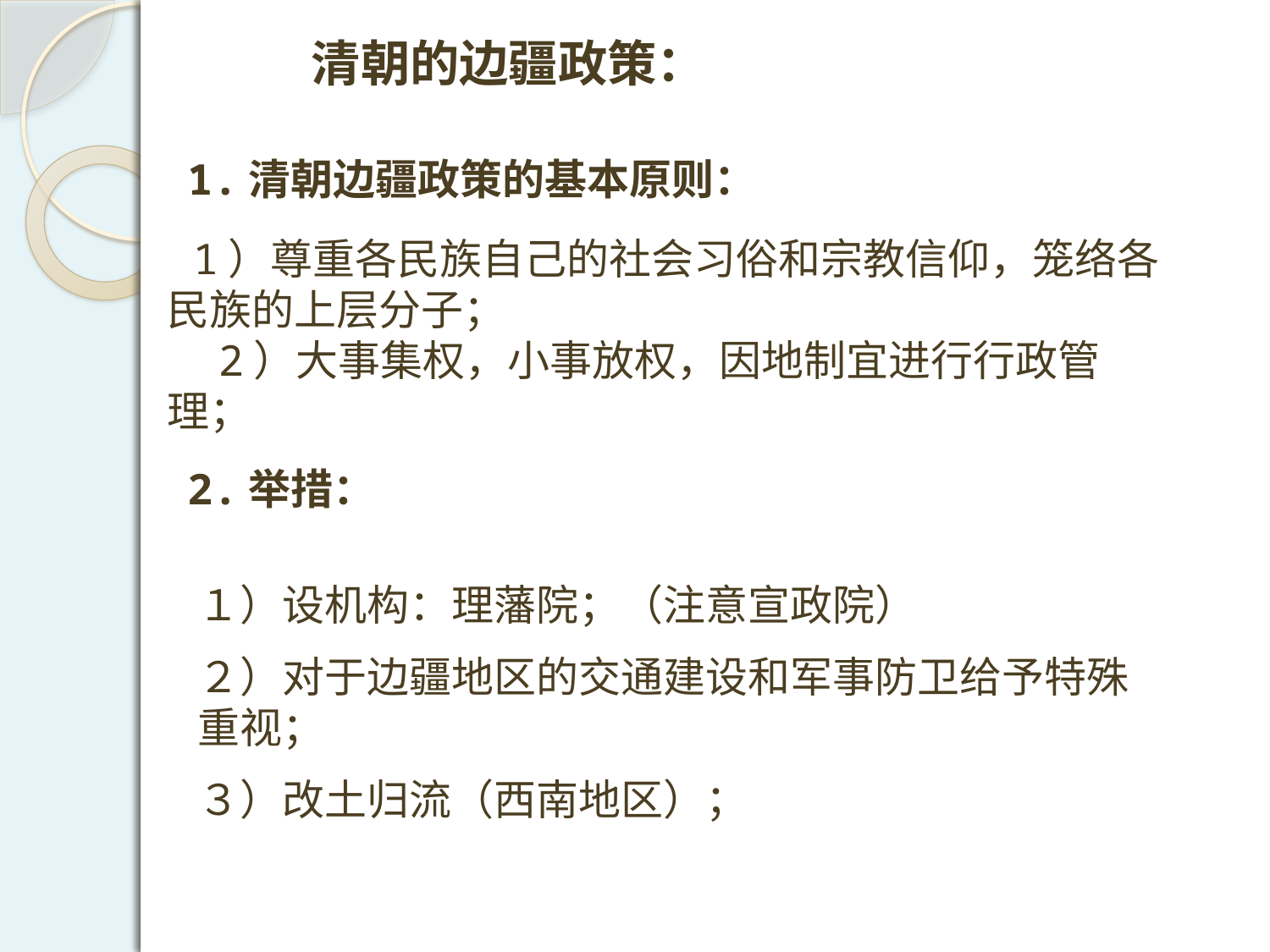

清朝的边疆政策：
1.清朝边疆政策的基本原则：
 1）尊重各民族自己的社会习俗和宗教信仰，笼络各民族的上层分子；
  2）大事集权，小事放权，因地制宜进行行政管理；
2.举措：
１）设机构：理藩院；（注意宣政院）
２）对于边疆地区的交通建设和军事防卫给予特殊重视；
３）改土归流（西南地区）；